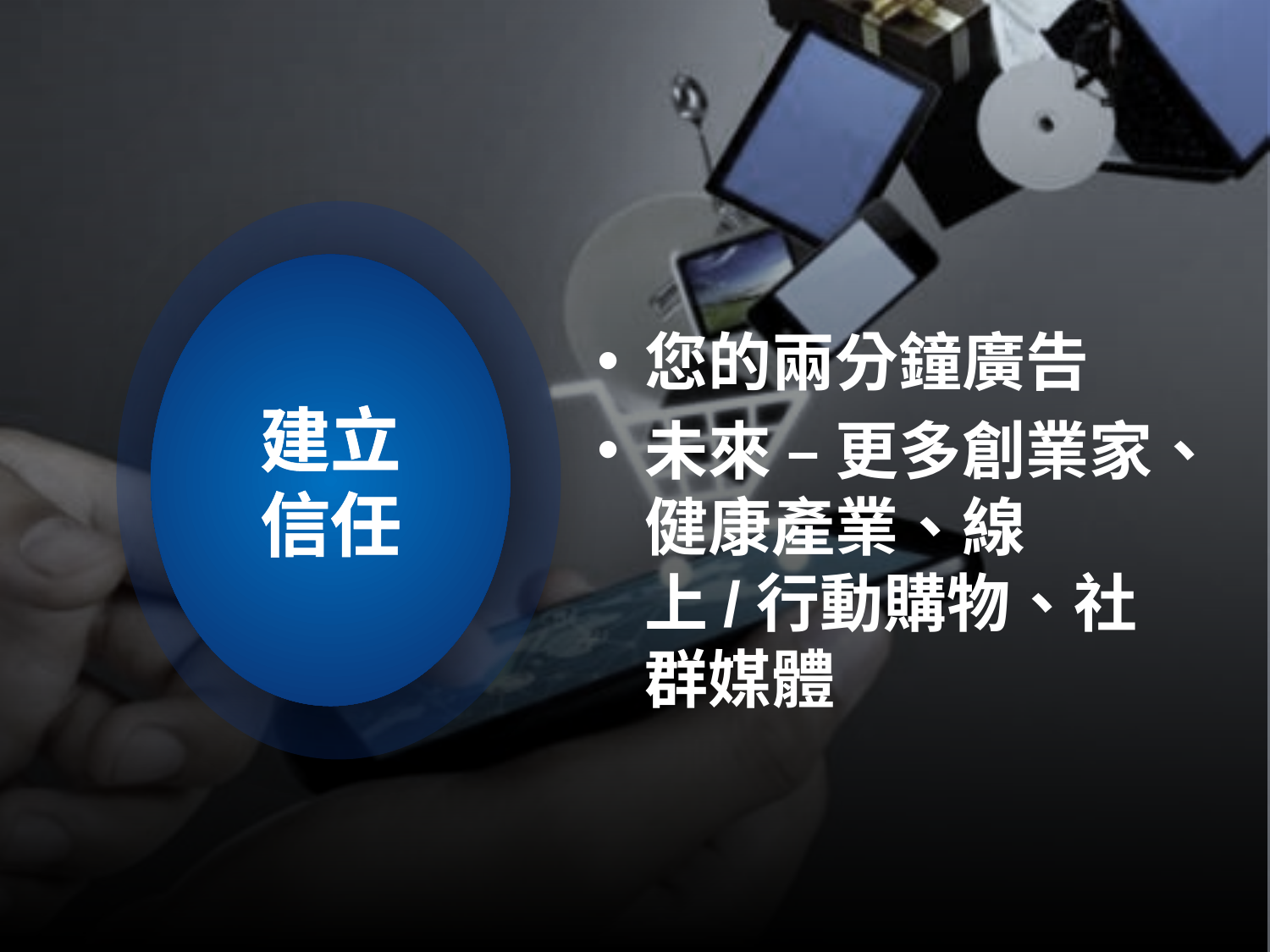

建立
信任
您的兩分鐘廣告
未來 – 更多創業家、健康產業、線上/行動購物、社群媒體